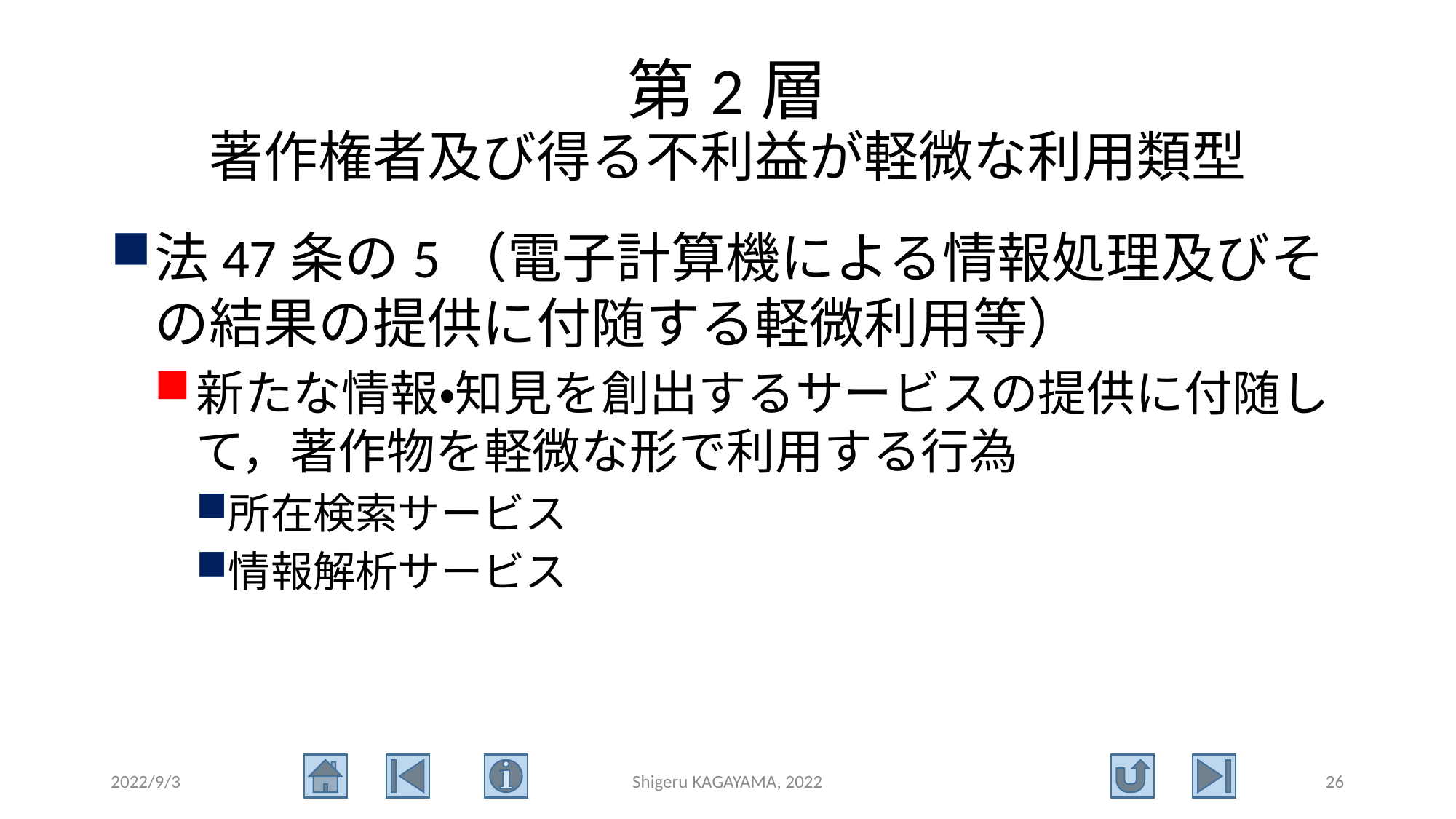

# 第2層 著作権者及び得る不利益が軽微な利用類型
法47条の5（電子計算機による情報処理及びその結果の提供に付随する軽微利用等）
新たな情報・知見を創出するサービスの提供に付随して，著作物を軽微な形で利用する行為
所在検索サービス
情報解析サービス
2022/9/3
Shigeru KAGAYAMA, 2022
26